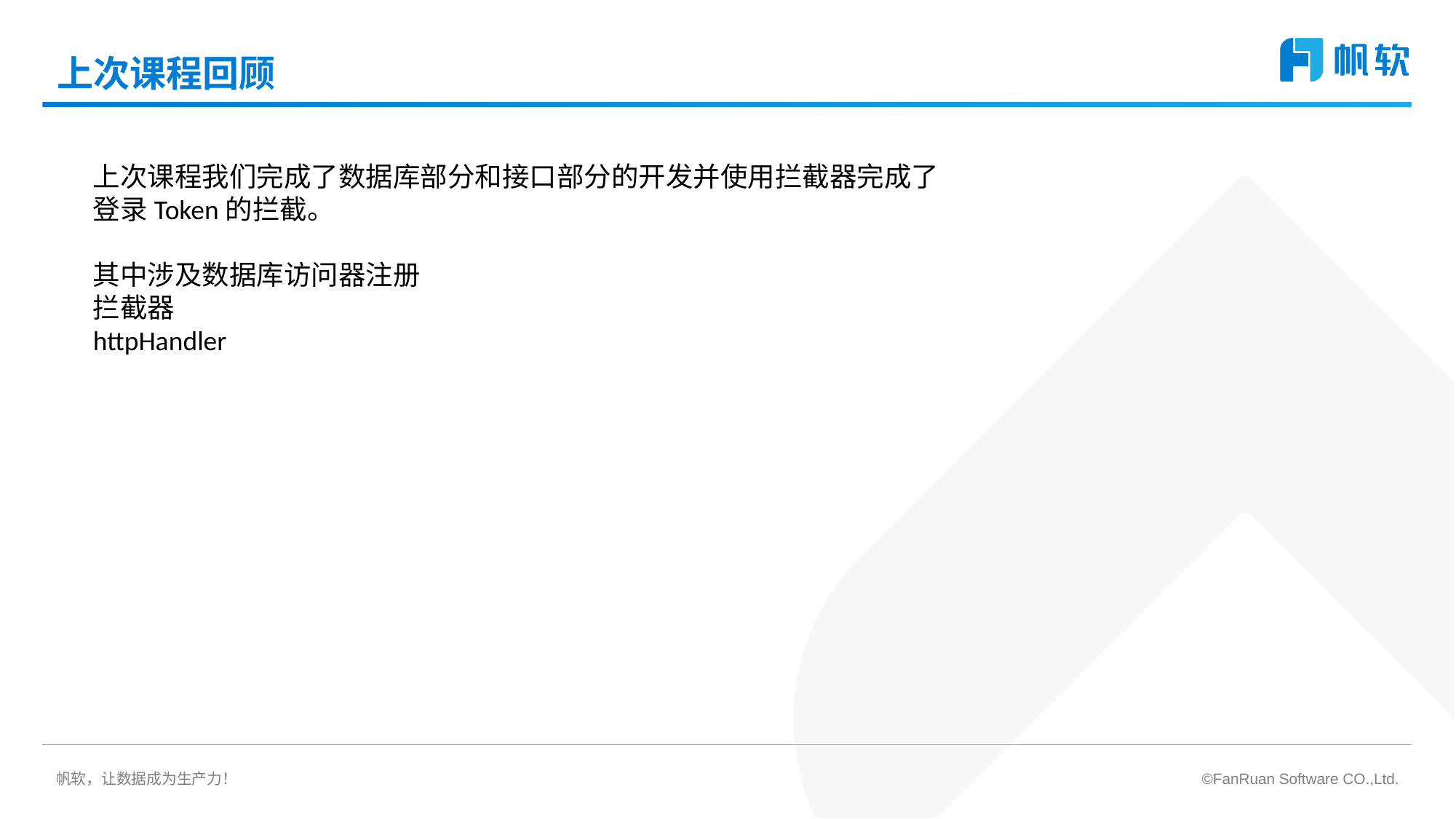

# 上次课程回顾
上次课程我们完成了数据库部分和接口部分的开发并使用拦截器完成了登录Token的拦截。

其中涉及数据库访问器注册
拦截器
httpHandler